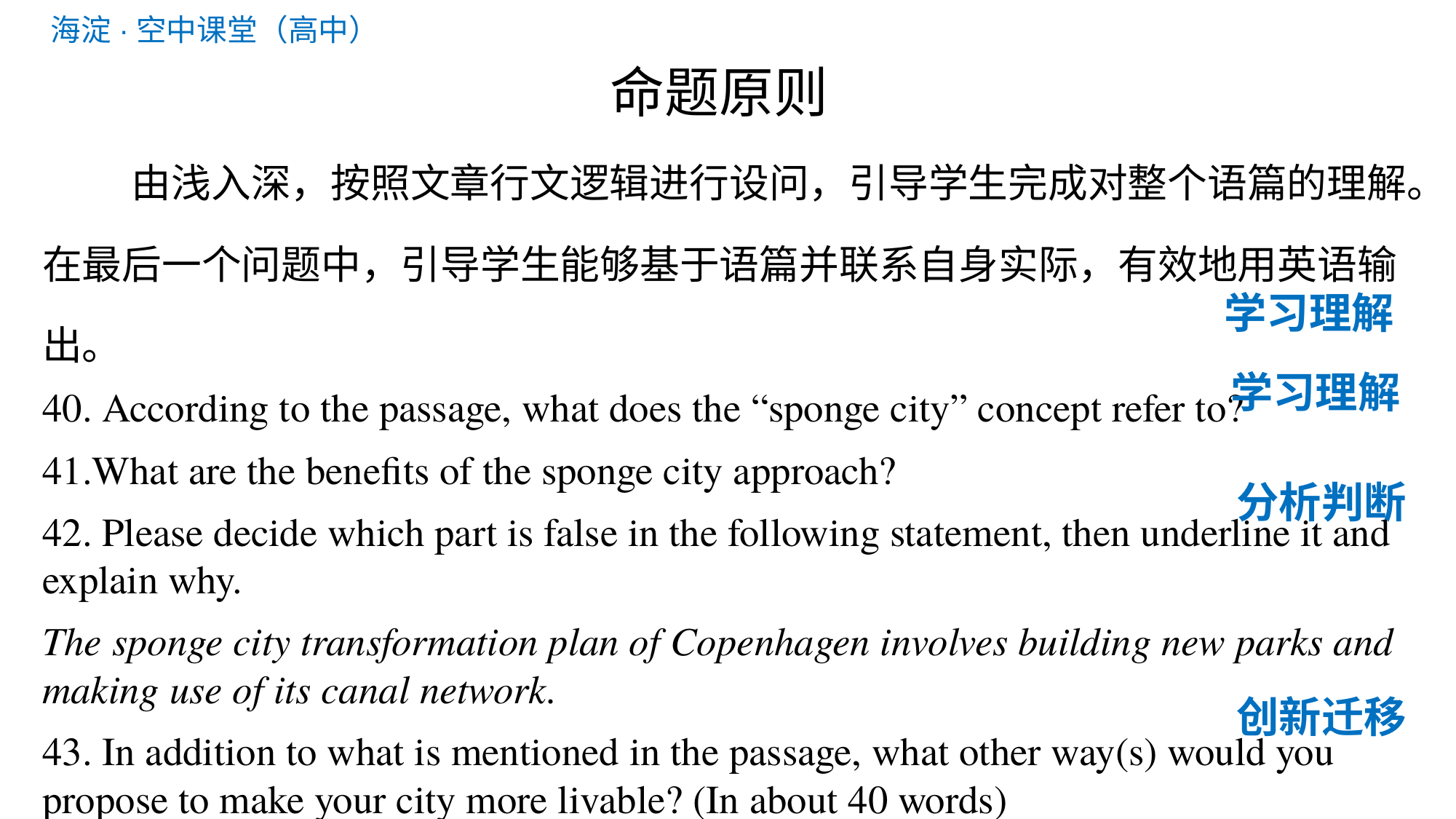

# 命题原则
         由浅入深，按照文章行文逻辑进行设问，引导学生完成对整个语篇的理解。在最后一个问题中，引导学生能够基于语篇并联系自身实际，有效地用英语输出。
40. According to the passage, what does the “sponge city” concept refer to?
41.What are the benefits of the sponge city approach?
42. Please decide which part is false in the following statement, then underline it and explain why.
The sponge city transformation plan of Copenhagen involves building new parks and making use of its canal network.
43. In addition to what is mentioned in the passage, what other way(s) would you propose to make your city more livable? (In about 40 words)
 学习理解
 学习理解
分析判断
创新迁移